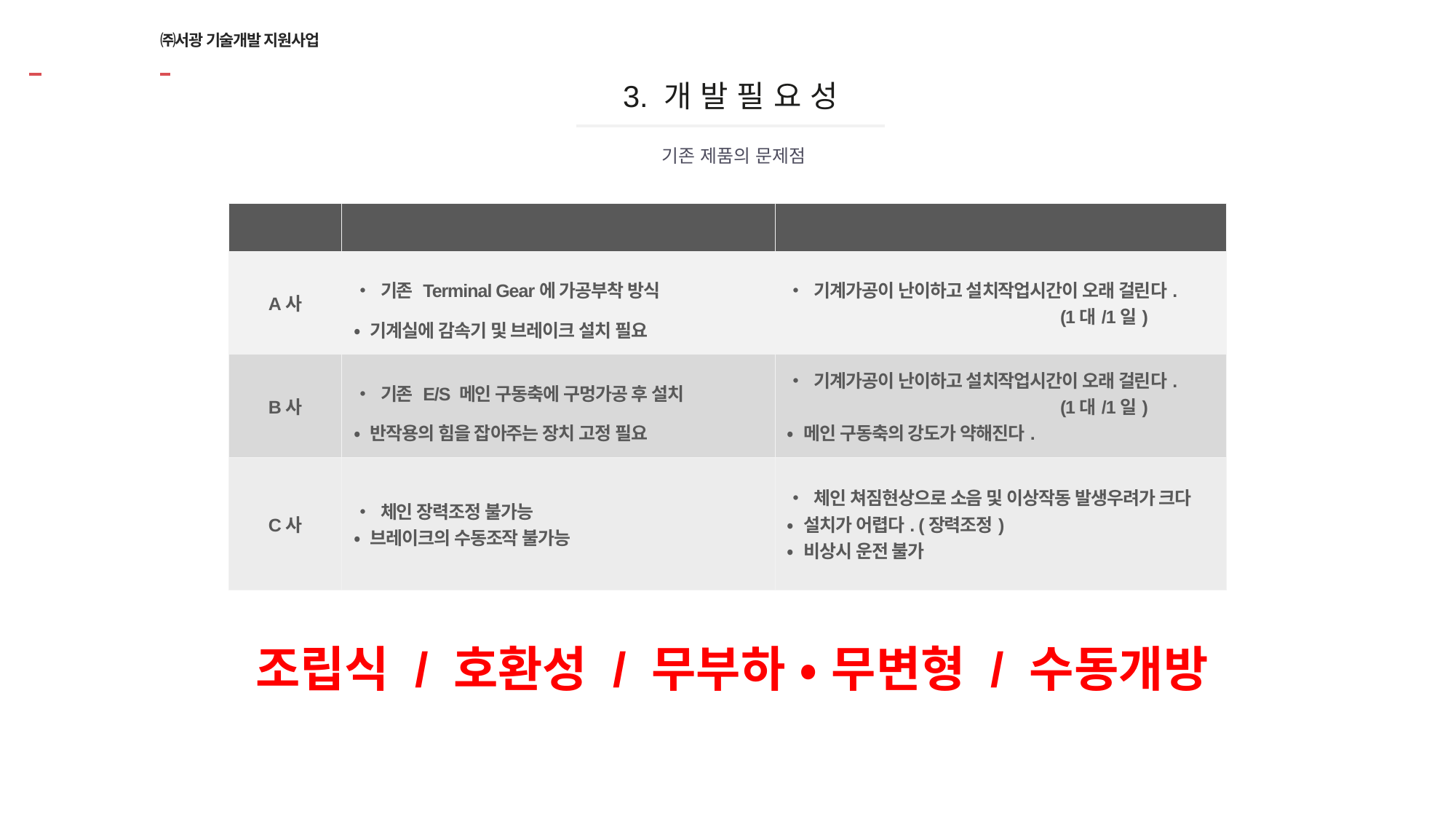

# ㈜서광 기술개발 지원사업
3. 개 발 필 요 성
기존 제품의 문제점
| 제조사 | 설치방법 | 문제점 |
| --- | --- | --- |
| A사 | • 기존 Terminal Gear에 가공부착 방식 • 기계실에 감속기 및 브레이크 설치 필요 | • 기계가공이 난이하고 설치작업시간이 오래 걸린다. (1대/1일) |
| B사 | • 기존 E/S 메인 구동축에 구멍가공 후 설치 • 반작용의 힘을 잡아주는 장치 고정 필요 | • 기계가공이 난이하고 설치작업시간이 오래 걸린다. (1대/1일) • 메인 구동축의 강도가 약해진다. |
| C사 | • 체인 장력조정 불가능 • 브레이크의 수동조작 불가능 | • 체인 쳐짐현상으로 소음 및 이상작동 발생우려가 크다 • 설치가 어렵다. (장력조정) • 비상시 운전 불가 |
조립식 / 호환성 / 무부하 • 무변형 / 수동개방